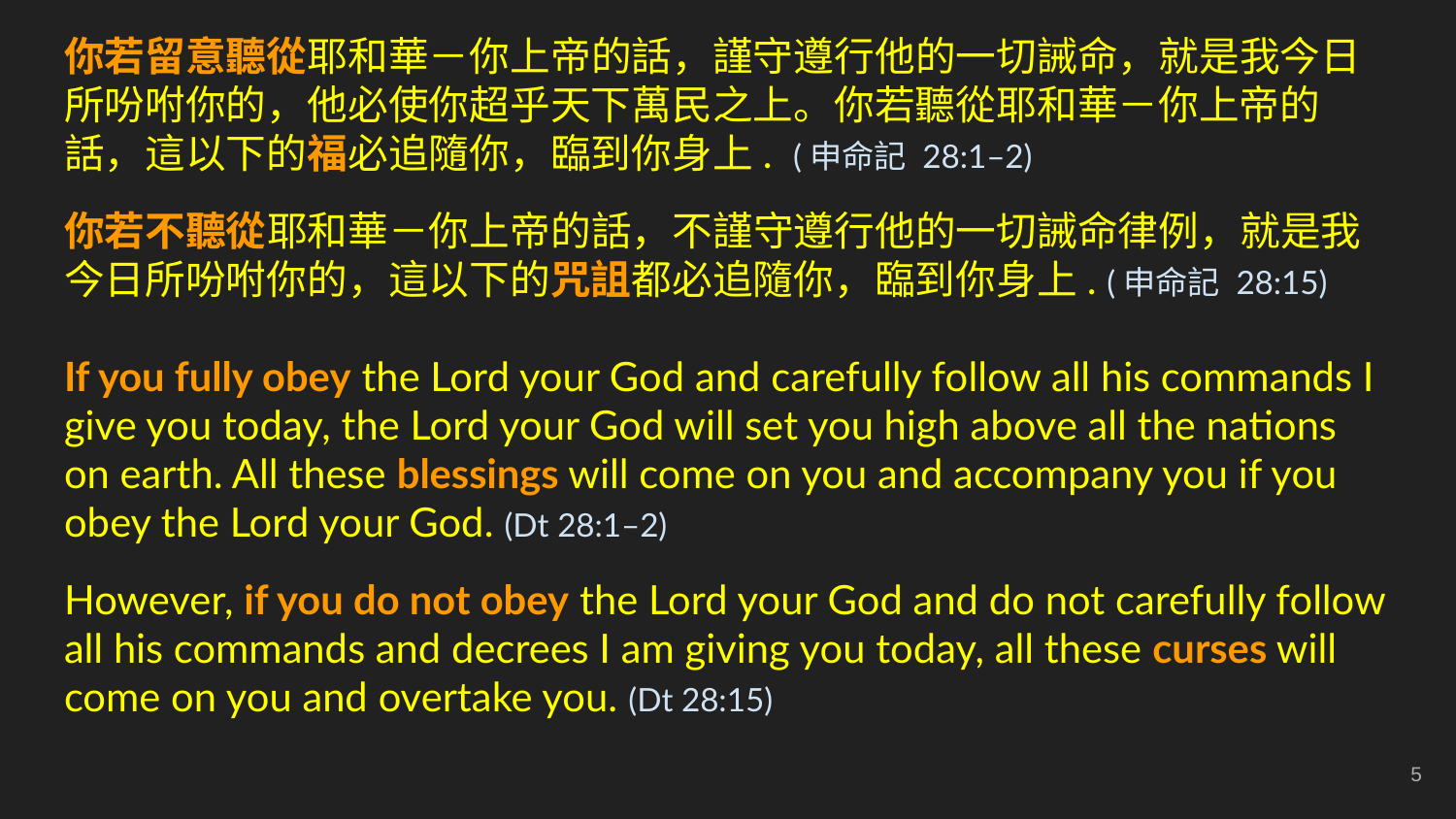

你若留意聽從耶和華－你上帝的話，謹守遵行他的一切誡命，就是我今日所吩咐你的，他必使你超乎天下萬民之上。你若聽從耶和華－你上帝的話，這以下的福必追隨你，臨到你身上.  (申命記 28:1–2)

你若不聽從耶和華－你上帝的話，不謹守遵行他的一切誡命律例，就是我今日所吩咐你的，這以下的咒詛都必追隨你，臨到你身上. (申命記 28:15)

If you fully obey the Lord your God and carefully follow all his commands I give you today, the Lord your God will set you high above all the nations on earth. All these blessings will come on you and accompany you if you obey the Lord your God. (Dt 28:1–2)

However, if you do not obey the Lord your God and do not carefully follow all his commands and decrees I am giving you today, all these curses will come on you and overtake you. (Dt 28:15)
5